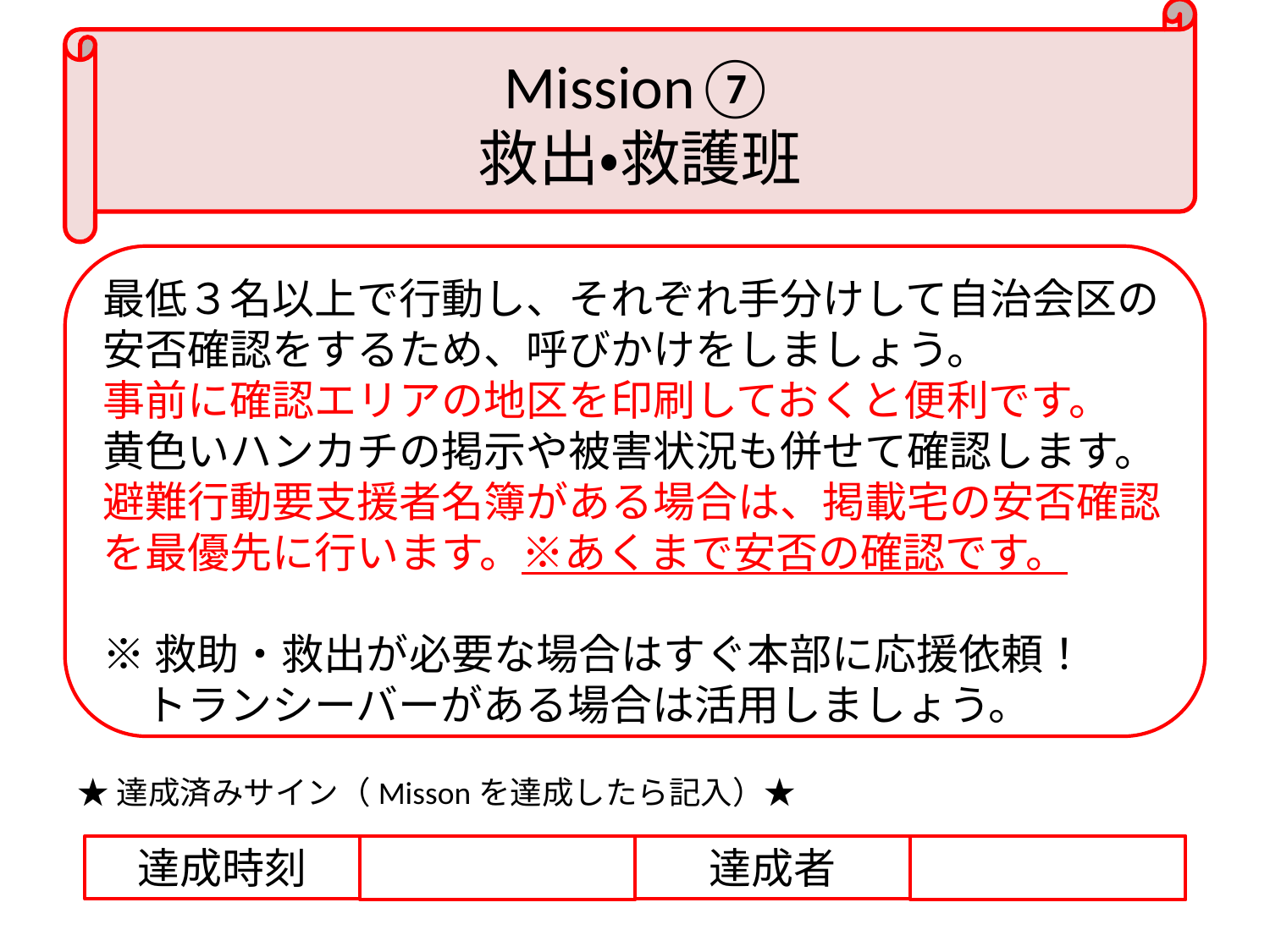

# Mission⑦ 救出・救護班

最低３名以上で行動し、それぞれ手分けして自治会区の安否確認をするため、呼びかけをしましょう。
事前に確認エリアの地区を印刷しておくと便利です。
黄色いハンカチの掲示や被害状況も併せて確認します。
避難行動要支援者名簿がある場合は、掲載宅の安否確認を最優先に行います。※あくまで安否の確認です。

※救助・救出が必要な場合はすぐ本部に応援依頼！
　トランシーバーがある場合は活用しましょう。

★達成済みサイン（Missonを達成したら記入）★
達成時刻

達成者